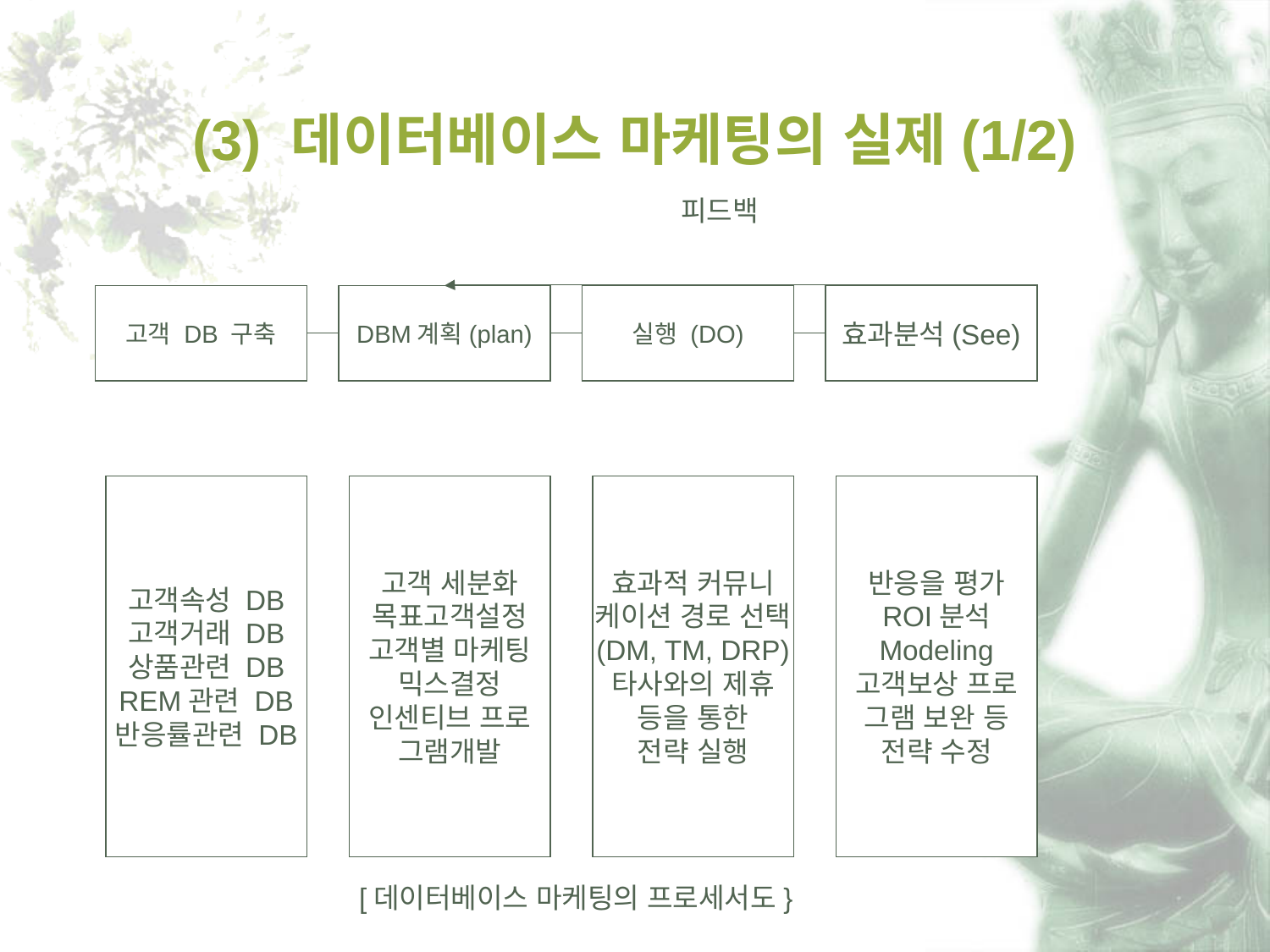

# (3) 데이터베이스 마케팅의 실제(1/2)
피드백
고객 DB 구축
DBM계획(plan)
실행 (DO)
효과분석(See)
고객속성 DB
고객거래 DB
상품관련 DB
REM관련 DB
반응률관련 DB
고객 세분화
목표고객설정
고객별 마케팅
믹스결정
인센티브 프로
그램개발
효과적 커뮤니
케이션 경로 선택
(DM, TM, DRP)
타사와의 제휴
등을 통한
전략 실행
반응을 평가
ROI분석
Modeling
고객보상 프로
그램 보완 등
전략 수정
[데이터베이스 마케팅의 프로세서도}